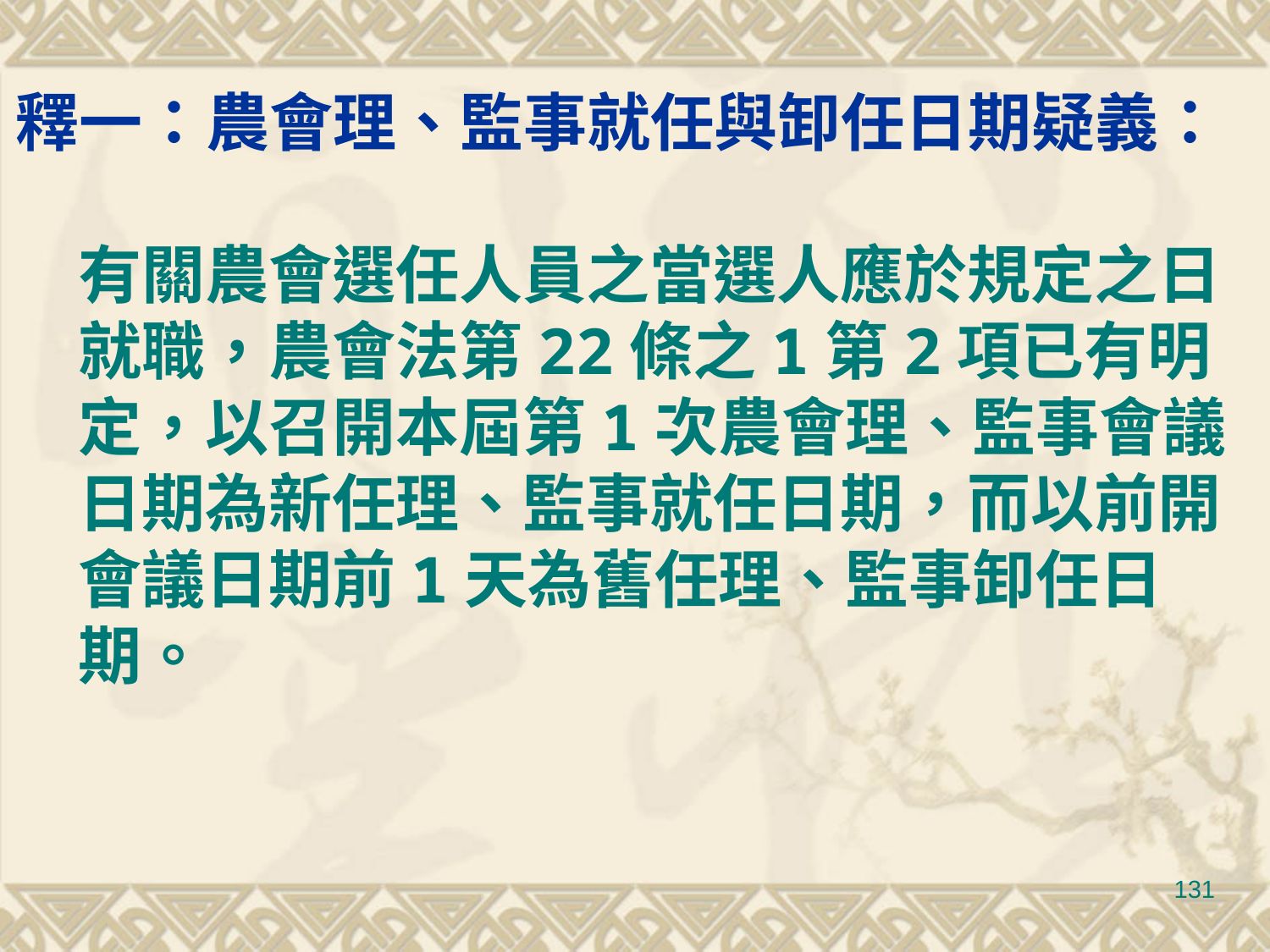

釋一：農會理、監事就任與卸任日期疑義：

有關農會選任人員之當選人應於規定之日就職，農會法第22條之1第2項已有明定，以召開本屆第1次農會理、監事會議日期為新任理、監事就任日期，而以前開會議日期前1天為舊任理、監事卸任日期。
131